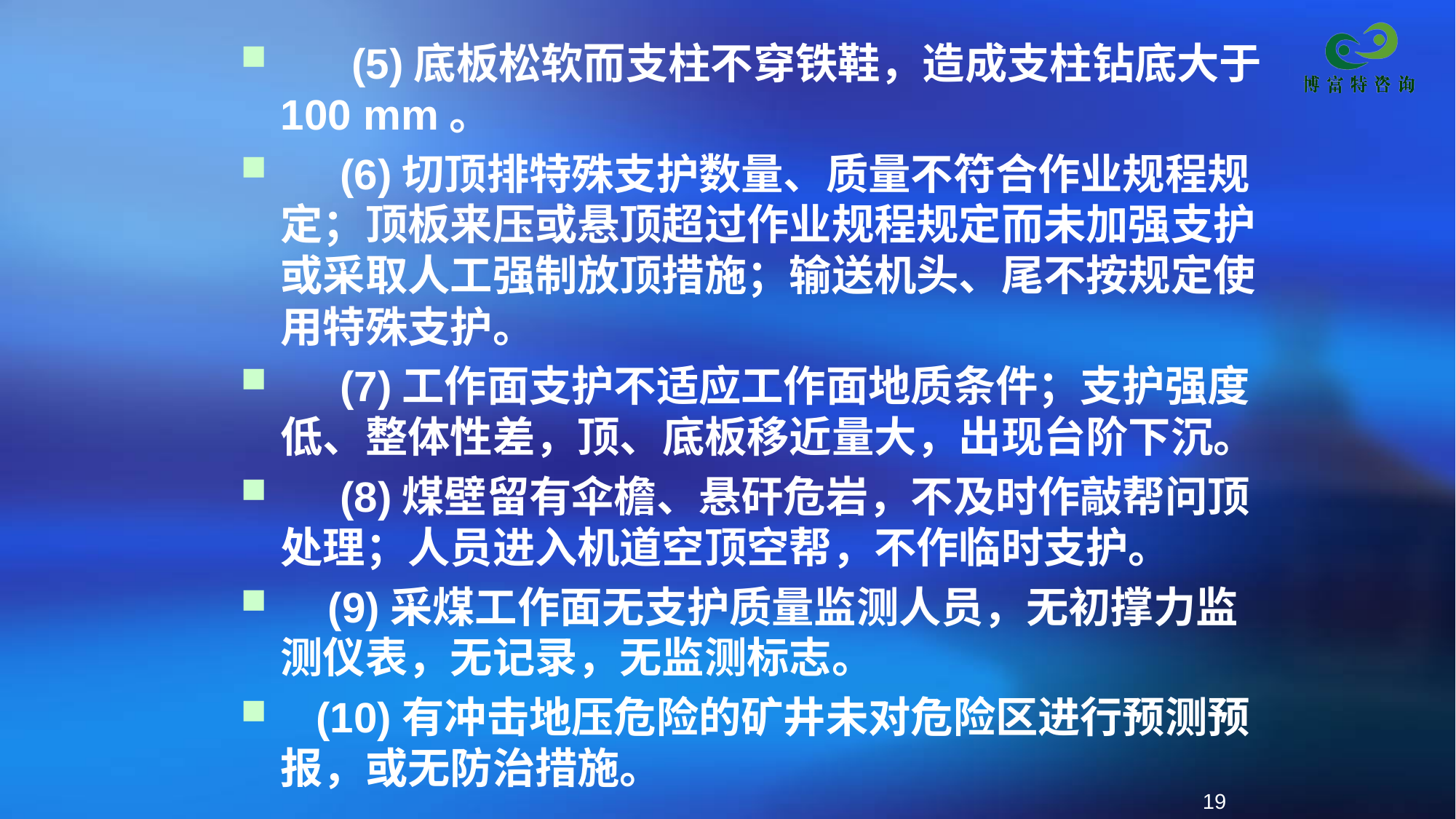

(5)底板松软而支柱不穿铁鞋，造成支柱钻底大于100 mm。
     (6)切顶排特殊支护数量、质量不符合作业规程规定；顶板来压或悬顶超过作业规程规定而未加强支护或采取人工强制放顶措施；输送机头、尾不按规定使用特殊支护。
     (7)工作面支护不适应工作面地质条件；支护强度低、整体性差，顶、底板移近量大，出现台阶下沉。
     (8)煤壁留有伞檐、悬矸危岩，不及时作敲帮问顶处理；人员进入机道空顶空帮，不作临时支护。
    (9)采煤工作面无支护质量监测人员，无初撑力监测仪表，无记录，无监测标志。
   (10)有冲击地压危险的矿井未对危险区进行预测预报，或无防治措施。
                                      19